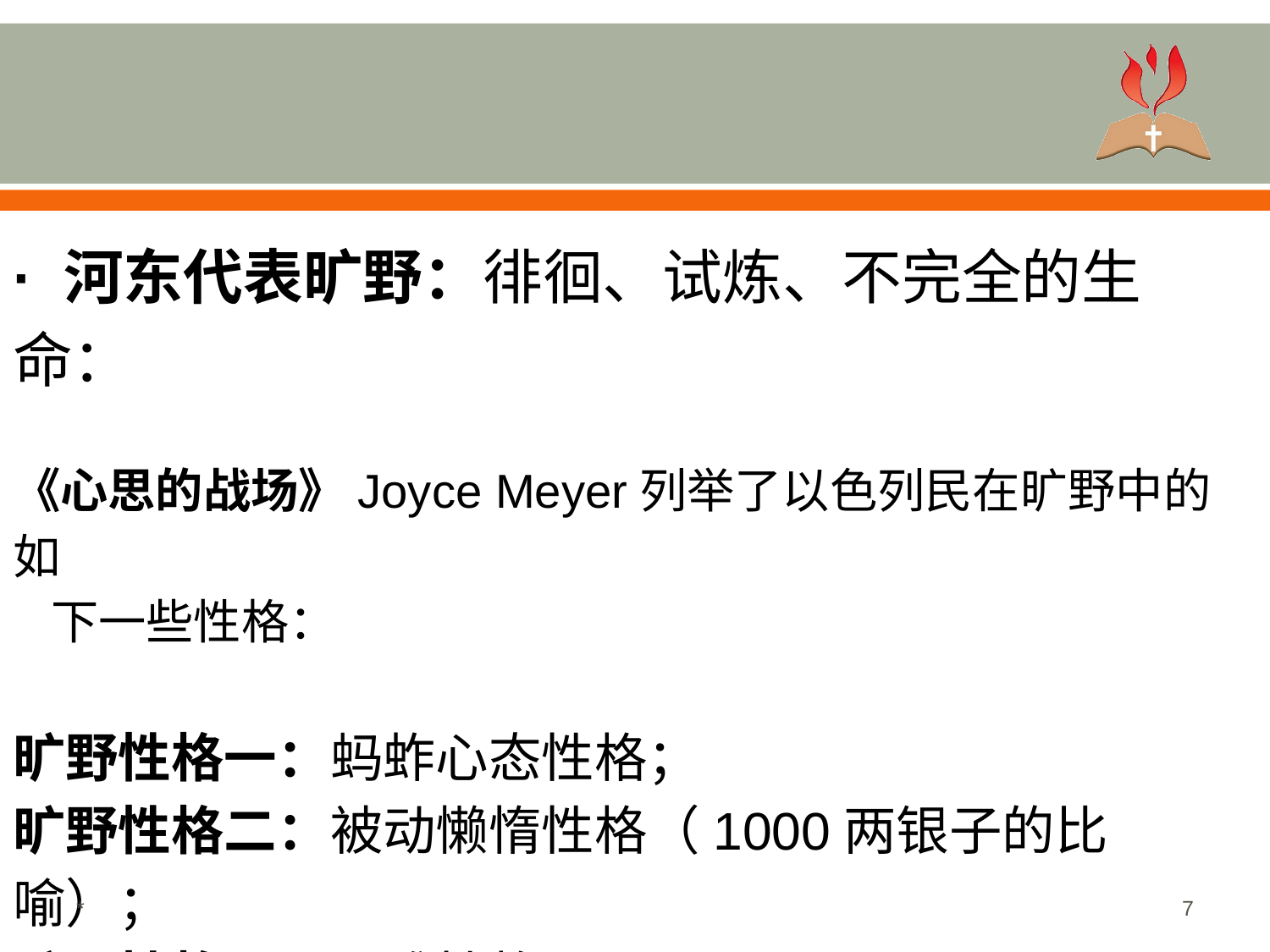

#
· 河东代表旷野：徘徊、试炼、不完全的生命：

《心思的战场》Joyce Meyer列举了以色列民在旷野中的如
  下一些性格：

旷野性格一：蚂蚱心态性格；
旷野性格二：被动懒惰性格（1000两银子的比喻）；
旷野性格三：畏难性格；
旷野性格四：好发怨言性格；

*
7